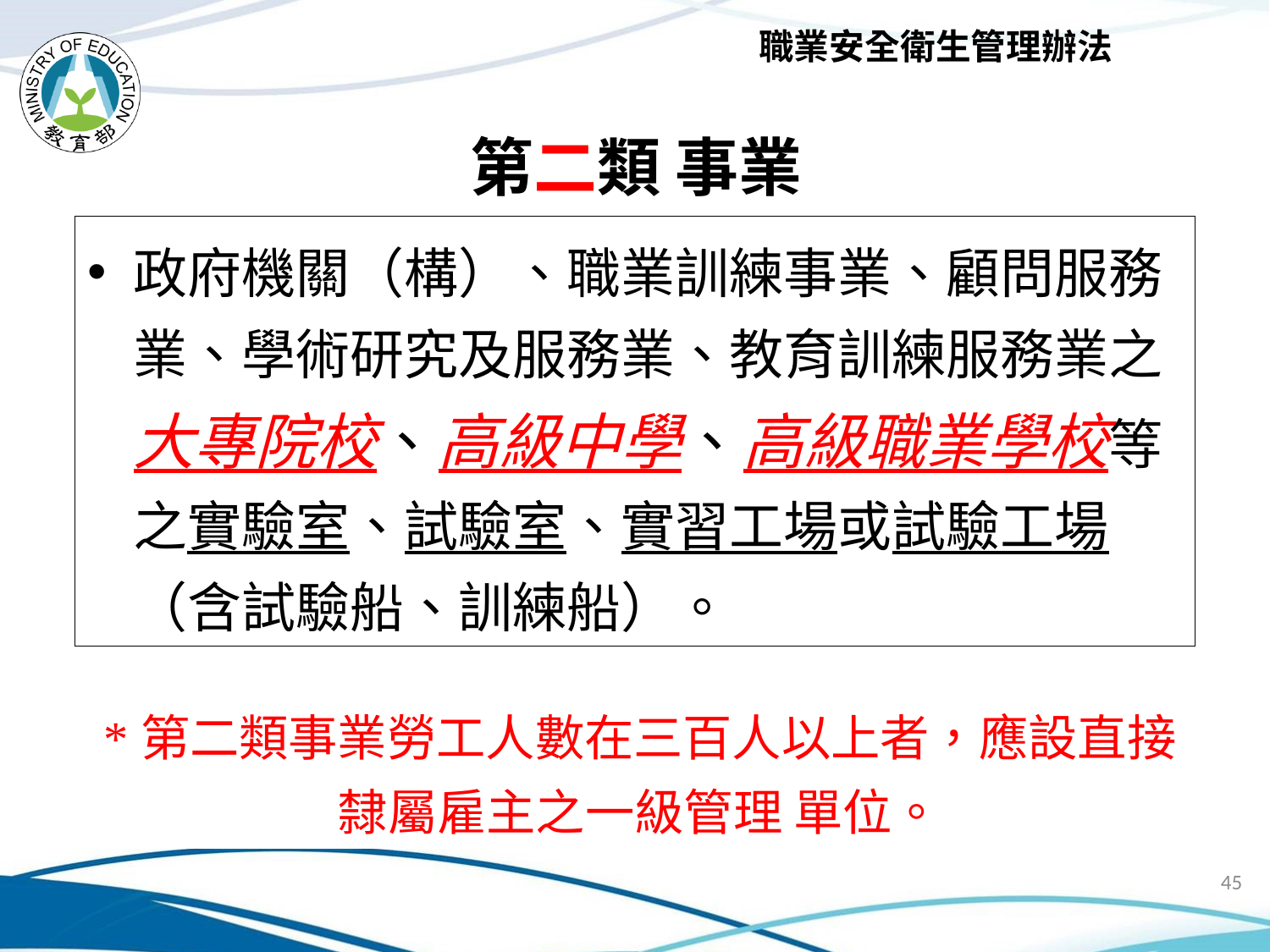

職業安全衛生管理辦法
# 第二類 事業
政府機關（構）、職業訓練事業、顧問服務業、學術研究及服務業、教育訓練服務業之大專院校、高級中學、高級職業學校等之實驗室、試驗室、實習工場或試驗工場（含試驗船、訓練船）。
*第二類事業勞工人數在三百人以上者，應設直接隸屬雇主之一級管理 單位。
45